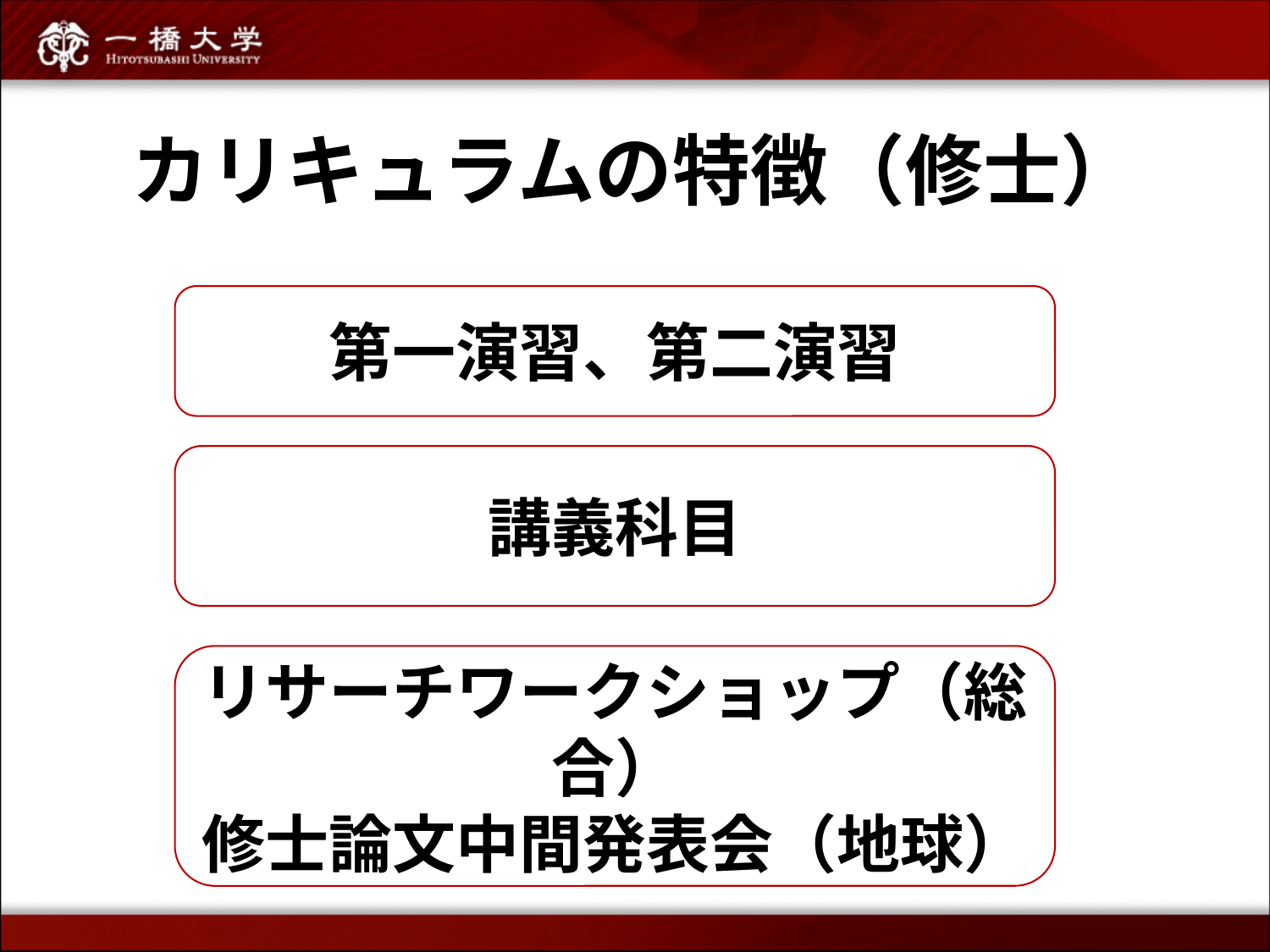

# カリキュラムの特徴（修士）
第一演習、第二演習
講義科目
リサーチワークショップ（総合）
修士論文中間発表会（地球）